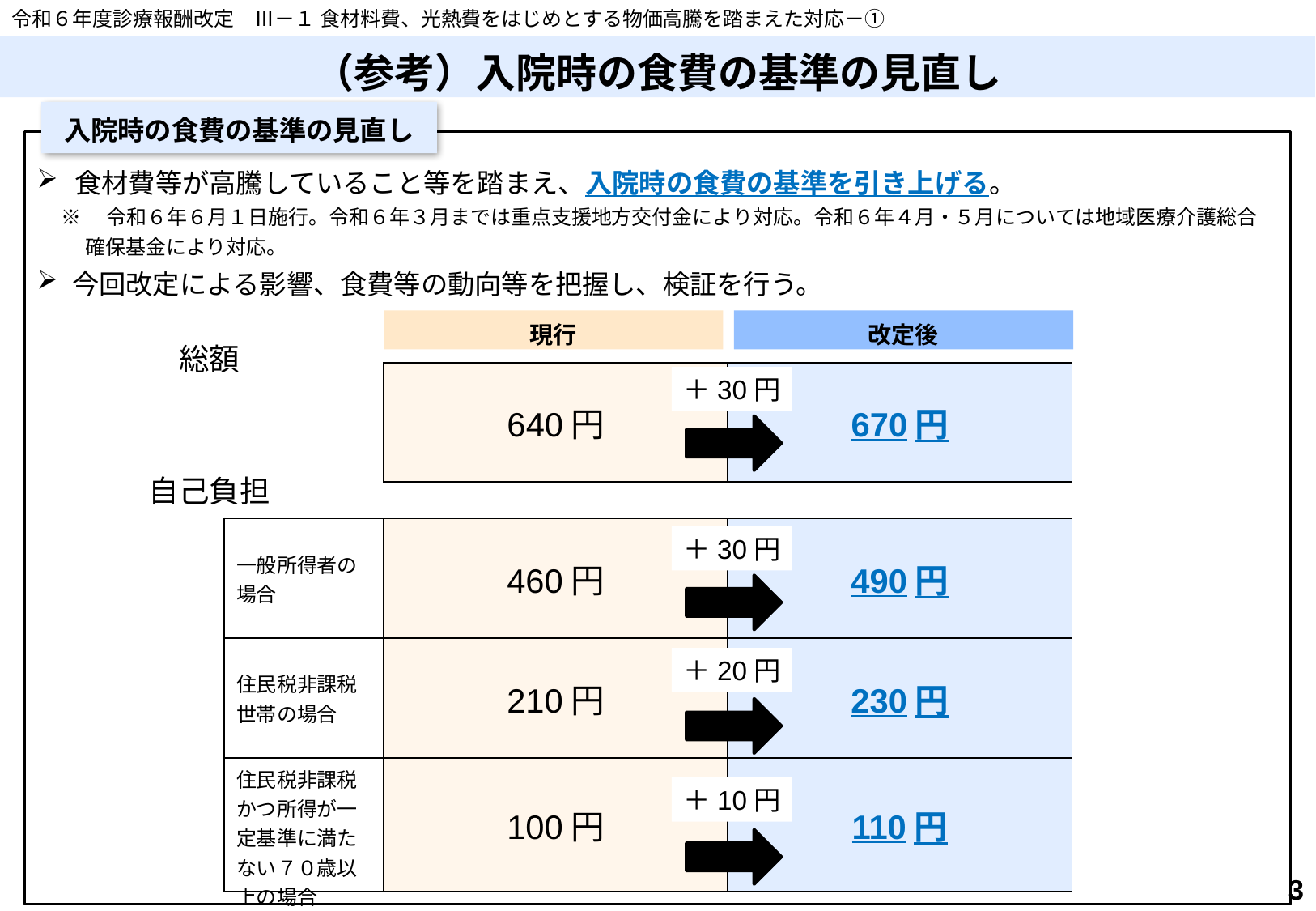

令和６年度診療報酬改定　Ⅲ－１ 食材料費、光熱費をはじめとする物価高騰を踏まえた対応－①
# （参考）入院時の食費の基準の見直し
入院時の食費の基準の見直し

食材費等が高騰していること等を踏まえ、入院時の食費の基準を引き上げる。
※　令和６年６月１日施行。令和６年３月までは重点支援地方交付金により対応。令和６年４月・５月については地域医療介護総合確保基金により対応。
今回改定による影響、食費等の動向等を把握し、検証を行う。

現行
改定後
総額
| 640円 | 670円 |
| --- | --- |
＋30円

自己負担
| 一般所得者の場合 | 460円 | 490円 |
| --- | --- | --- |
| 住民税非課税世帯の場合 | 210円 | 230円 |
| 住民税非課税かつ所得が一定基準に満たない７０歳以上の場合 | 100円 | 110円 |
＋30円

＋20円

＋10円

3